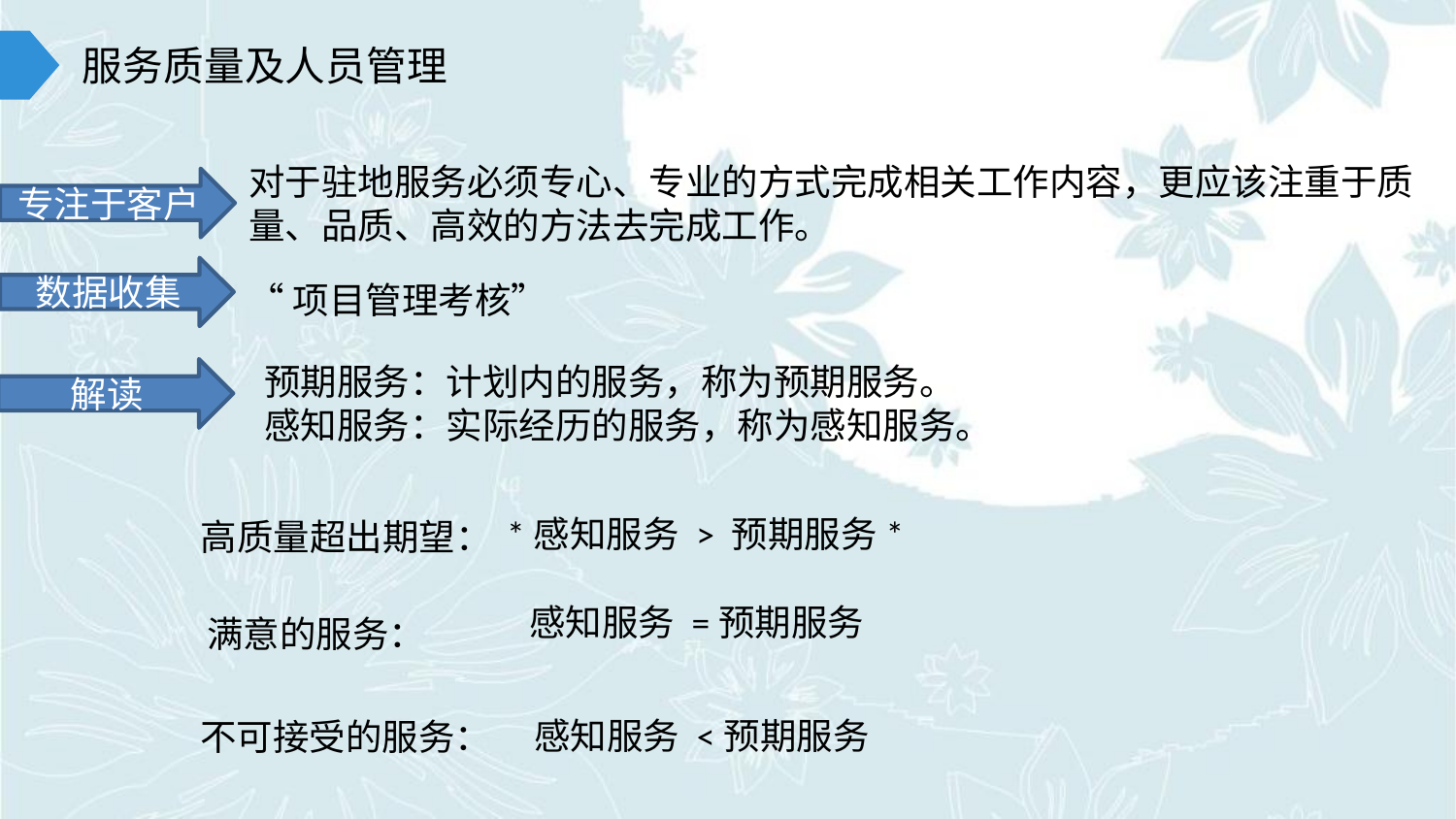

服务质量及人员管理
对于驻地服务必须专心、专业的方式完成相关工作内容，更应该注重于质量、品质、高效的方法去完成工作。
专注于客户
数据收集
“项目管理考核”
预期服务：计划内的服务，称为预期服务。
感知服务：实际经历的服务，称为感知服务。
解读
*感知服务 > 预期服务*
高质量超出期望：
感知服务 =预期服务
满意的服务：
感知服务 <预期服务
不可接受的服务：